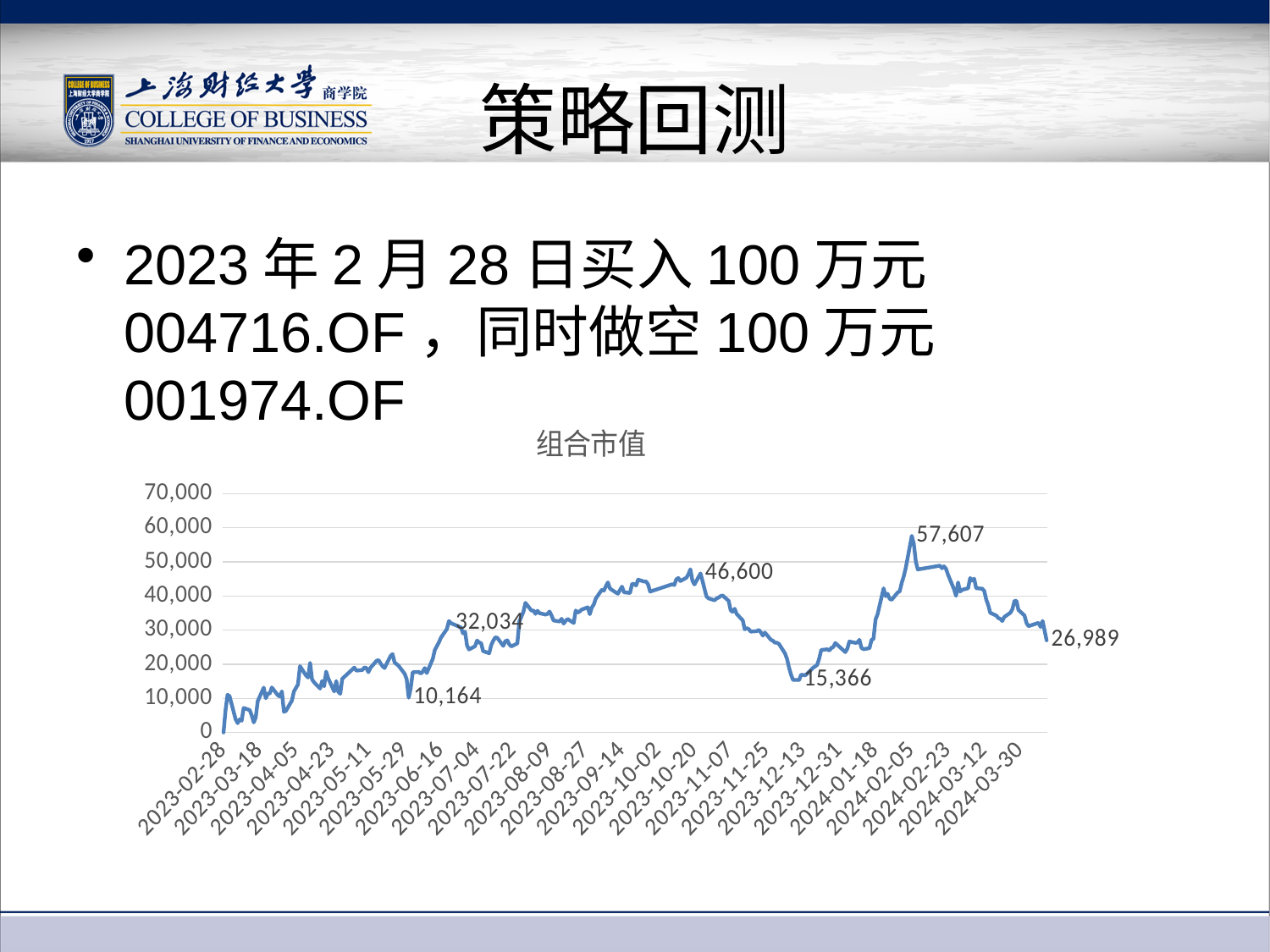

# 策略回测
2023年2月28日买入100万元004716.OF，同时做空100万元001974.OF

### Chart: 组合市值

| Category |  |
|---|---|
| 44985 | 0.0 |
| 44986 | 6550.751868041698 |
| 44987 | 11017.373098504147 |
| 44988 | 10641.536877223873 |
| 44991 | 3871.7141881465213 |
| 44992 | 2713.9592480566353 |
| 44993 | 3832.4989845553646 |
| 44994 | 3419.3558420968475 |
| 44995 | 7178.195125502651 |
| 44998 | 6537.489305269904 |
| 44999 | 5032.236137735657 |
| 45000 | 2941.044855227694 |
| 45001 | 4361.284041253733 |
| 45002 | 9177.311781573575 |
| 45005 | 13120.77738845651 |
| 45006 | 10012.566993832123 |
| 45007 | 11370.50075906713 |
| 45008 | 11408.284750848426 |
| 45009 | 13187.376444677124 |
| 45012 | 10884.652056665742 |
| 45013 | 10535.722617411637 |
| 45014 | 12049.467641684576 |
| 45015 | 6051.640602868516 |
| 45016 | 6281.588633659296 |
| 45019 | 9364.800528670778 |
| 45020 | 12034.392210620223 |
| 45022 | 14042.95486463653 |
| 45023 | 19418.96807911049 |
| 45026 | 16666.74776866939 |
| 45027 | 16088.824439831078 |
| 45028 | 20372.250558626023 |
| 45029 | 15546.7768203608 |
| 45030 | 14685.091896679136 |
| 45033 | 12843.217711456236 |
| 45034 | 15090.697323605535 |
| 45035 | 13521.230452867225 |
| 45036 | 17832.040424291394 |
| 45037 | 15903.243975147023 |
| 45040 | 12012.637791109737 |
| 45041 | 15048.14262579102 |
| 45042 | 11938.501019356889 |
| 45043 | 11324.701981150312 |
| 45044 | 15719.571792876231 |
| 45050 | 19003.439583635773 |
| 45051 | 18122.385593460174 |
| 45054 | 18298.042989595444 |
| 45055 | 19030.82343626523 |
| 45056 | 18864.612038075342 |
| 45057 | 17653.520604536403 |
| 45058 | 18945.332384153735 |
| 45061 | 20937.388395295828 |
| 45062 | 21221.14999013918 |
| 45063 | 20275.882296759286 |
| 45064 | 19413.720302474336 |
| 45065 | 18863.18082626548 |
| 45068 | 22376.99664781592 |
| 45069 | 22962.457692186348 |
| 45070 | 20493.521905984962 |
| 45071 | 20016.165060322266 |
| 45072 | 19521.347430579015 |
| 45075 | 17191.23918993806 |
| 45076 | 15641.141385693802 |
| 45077 | 10164.084617440589 |
| 45078 | 12906.858929936425 |
| 45079 | 17613.828330341843 |
| 45082 | 17732.809738804935 |
| 45083 | 17245.529824593686 |
| 45084 | 17814.00715548673 |
| 45085 | 18869.76440059091 |
| 45086 | 17402.77229544148 |
| 45089 | 21567.21700577333 |
| 45090 | 24182.04098246398 |
| 45091 | 25264.705009594443 |
| 45092 | 26376.184101164225 |
| 45093 | 27725.626009660424 |
| 45096 | 30302.188923966372 |
| 45097 | 32650.235019291402 |
| 45098 | 32034.05062806839 |
| 45103 | 30738.899354227586 |
| 45104 | 29043.39043009747 |
| 45105 | 29511.301277814782 |
| 45106 | 25484.2529012335 |
| 45107 | 24310.945459475857 |
| 45110 | 25266.136221404304 |
| 45111 | 26917.277579427813 |
| 45112 | 26375.229959957767 |
| 45113 | 26126.867003879393 |
| 45114 | 23824.142615867895 |
| 45117 | 23200.897579715936 |
| 45118 | 25531.482890960295 |
| 45119 | 26842.66373707156 |
| 45120 | 27853.57634546561 |
| 45121 | 27743.563864344615 |
| 45124 | 25367.17977518344 |
| 45125 | 26733.60539715714 |
| 45126 | 26972.045284686843 |
| 45127 | 25806.27555846132 |
| 45128 | 25200.96837699355 |
| 45131 | 26072.09929862048 |
| 45132 | 32551.09974792553 |
| 45133 | 33917.52536989923 |
| 45134 | 35329.749769789516 |
| 45135 | 37983.31187946838 |
| 45138 | 35718.3714832383 |
| 45139 | 35736.30933792249 |
| 45140 | 34763.18072130985 |
| 45141 | 35663.1267073761 |
| 45142 | 34957.25304273248 |
| 45145 | 34552.60175701289 |
| 45146 | 34735.796868680394 |
| 45147 | 35441.670533324126 |
| 45148 | 34267.8860209632 |
| 45149 | 32815.969346878 |
| 45152 | 32521.807612882927 |
| 45153 | 33319.75590396358 |
| 45154 | 31897.131364921108 |
| 45155 | 32695.556726604933 |
| 45156 | 33253.63391834602 |
| 45159 | 32077.941123571945 |
| 45160 | 35738.599276818335 |
| 45161 | 35131.3838129373 |
| 45162 | 35462.37539750722 |
| 45163 | 36012.4378031129 |
| 45166 | 36664.974974307464 |
| 45167 | 34657.36646149773 |
| 45168 | 36592.74648496776 |
| 45169 | 37546.02896448306 |
| 45170 | 39271.307094259304 |
| 45173 | 41841.28643423994 |
| 45174 | 41556.093627586844 |
| 45175 | 42849.33661901415 |
| 45176 | 43975.891141648055 |
| 45177 | 42168.46145398356 |
| 45180 | 40986.18508488394 |
| 45181 | 40674.085496204556 |
| 45182 | 41764.764309470425 |
| 45183 | 42727.969857534394 |
| 45184 | 41057.93650362035 |
| 45187 | 40884.18738989823 |
| 45188 | 43516.472150669666 |
| 45189 | 43534.41000535374 |
| 45190 | 43065.545016430086 |
| 45191 | 44782.808360070805 |
| 45194 | 44213.3768879713 |
| 45195 | 44240.283669997356 |
| 45196 | 43332.32289779559 |
| 45197 | 41277.48439525906 |
| 45208 | 43432.889380971435 |
| 45209 | 43193.49535223504 |
| 45210 | 44863.05163554591 |
| 45211 | 45267.70292126562 |
| 45212 | 44367.75693519926 |
| 45215 | 45338.97726939863 |
| 45216 | 46375.84251861228 |
| 45217 | 47814.973700528964 |
| 45218 | 44437.12300091935 |
| 45219 | 43381.36575581494 |
| 45222 | 46599.58863156033 |
| 45223 | 44426.24579116388 |
| 45224 | 42097.09169172961 |
| 45225 | 39850.08915018372 |
| 45226 | 39292.01195844263 |
| 45229 | 38732.98062549508 |
| 45230 | 39283.04303110065 |
| 45231 | 39539.89784391783 |
| 45232 | 39970.50177045679 |
| 45233 | 40145.68209598889 |
| 45236 | 38560.18565297953 |
| 45237 | 35762.16656462138 |
| 45238 | 35367.43834745046 |
| 45239 | 36248.01526702277 |
| 45240 | 34715.37824685918 |
| 45243 | 32853.180853935424 |
| 45244 | 30229.865020505968 |
| 45245 | 30560.856605076 |
| 45246 | 30238.83394784818 |
| 45247 | 29532.48321260116 |
| 45250 | 29688.77154224238 |
| 45251 | 30046.669908838463 |
| 45252 | 29320.950107097742 |
| 45253 | 28367.667627582327 |
| 45254 | 29256.736403893563 |
| 45257 | 27155.622052836814 |
| 45258 | 26843.99953476095 |
| 45259 | 26301.951915290672 |
| 45260 | 26292.982987948577 |
| 45261 | 25944.05354869459 |
| 45264 | 23155.00338767853 |
| 45265 | 21529.337599871214 |
| 45266 | 19034.449172850116 |
| 45267 | 16896.982041822164 |
| 45268 | 15402.12901343999 |
| 45271 | 15366.25330407184 |
| 45272 | 16898.413253632025 |
| 45273 | 16841.737265959964 |
| 45274 | 16731.247714235564 |
| 45275 | 17180.266566062113 |
| 45278 | 18986.742112520267 |
| 45279 | 19344.64047911635 |
| 45280 | 19820.56611296907 |
| 45281 | 21646.887796524563 |
| 45282 | 24160.19114883279 |
| 45285 | 24362.27825639106 |
| 45286 | 23985.48789390421 |
| 45287 | 24738.1144776711 |
| 45288 | 25024.738496134174 |
| 45289 | 26199.477149701677 |
| 45293 | 24061.05587746692 |
| 45294 | 23528.931326545426 |
| 45295 | 24601.195214523817 |
| 45296 | 26646.11064851191 |
| 45299 | 26240.982292188914 |
| 45300 | 26360.440771255293 |
| 45301 | 27139.497066445183 |
| 45302 | 24773.513116436196 |
| 45303 | 24397.199824552634 |
| 45306 | 24699.853415286634 |
| 45307 | 27103.621357076918 |
| 45308 | 27422.304520081845 |
| 45309 | 33110.41732323519 |
| 45310 | 34669.48405482154 |
| 45313 | 42225.42368401738 |
| 45314 | 39923.65343721269 |
| 45315 | 40649.85030955693 |
| 45316 | 39175.32048887538 |
| 45317 | 38863.220900196 |
| 45320 | 41027.117742647184 |
| 45321 | 41373.66182888462 |
| 45322 | 43876.56504204089 |
| 45323 | 45683.51765910245 |
| 45324 | 48195.389799600816 |
| 45327 | 57606.943247394986 |
| 45328 | 55326.92742010066 |
| 45329 | 49990.12940921774 |
| 45330 | 47770.987790904706 |
| 45341 | 48881.989811871084 |
| 45342 | 48111.90244402329 |
| 45343 | 48672.84205938422 |
| 45344 | 47967.44546534377 |
| 45345 | 46261.536402061465 |
| 45348 | 41949.29521882697 |
| 45349 | 40042.73025979649 |
| 45350 | 43957.85787284339 |
| 45351 | 41300.09754185565 |
| 45352 | 41786.90038546373 |
| 45355 | 42254.81123318081 |
| 45356 | 45254.91742909723 |
| 45357 | 44520.705770617584 |
| 45358 | 45042.90725299041 |
| 45359 | 42264.25723112619 |
| 45362 | 42127.815038582194 |
| 45363 | 41476.70907919749 |
| 45364 | 38953.48265834048 |
| 45365 | 37292.89530237182 |
| 45366 | 35064.30768611329 |
| 45369 | 34248.89861095173 |
| 45370 | 33532.62480715616 |
| 45371 | 33285.215992284706 |
| 45372 | 32652.04788758396 |
| 45373 | 33861.70810931304 |
| 45376 | 35090.26032693277 |
| 45377 | 36145.540501433774 |
| 45378 | 38547.40016081103 |
| 45379 | 38603.12200727663 |
| 45380 | 35888.68568861671 |
| 45383 | 34303.66631621064 |
| 45384 | 32092.53948403313 |
| 45385 | 31138.302863311023 |
| 45390 | 32136.907050139853 |
| 45391 | 30898.431763971457 |
| 45392 | 32677.046387196984 |
| 45393 | 29833.7055915253 |
| 45394 | 26989.410654647043 |